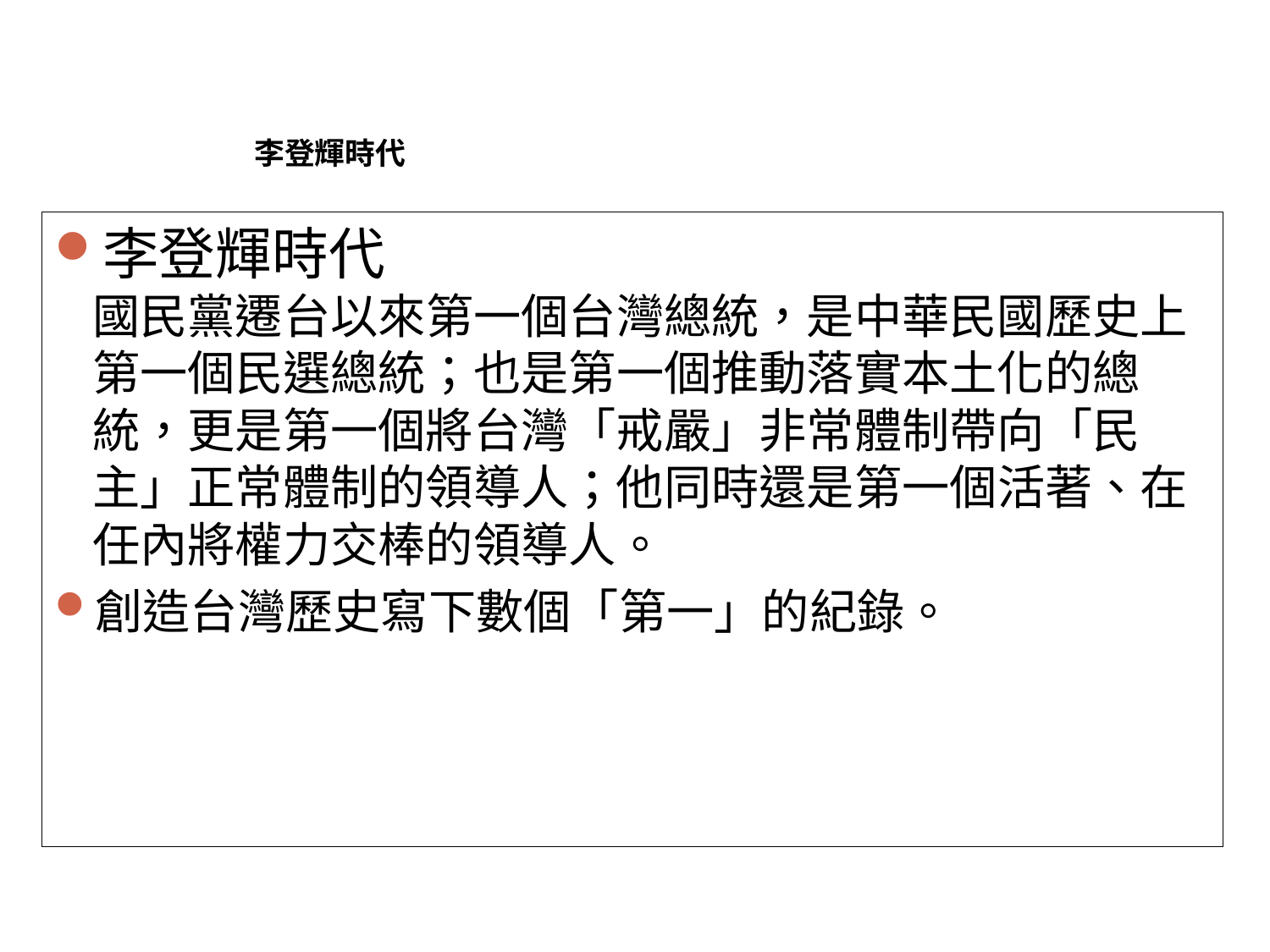

李登輝時代
李登輝時代
國民黨遷台以來第一個台灣總統，是中華民國歷史上第一個民選總統；也是第一個推動落實本土化的總統，更是第一個將台灣「戒嚴」非常體制帶向「民主」正常體制的領導人；他同時還是第一個活著、在任內將權力交棒的領導人。
創造台灣歷史寫下數個「第一」的紀錄。